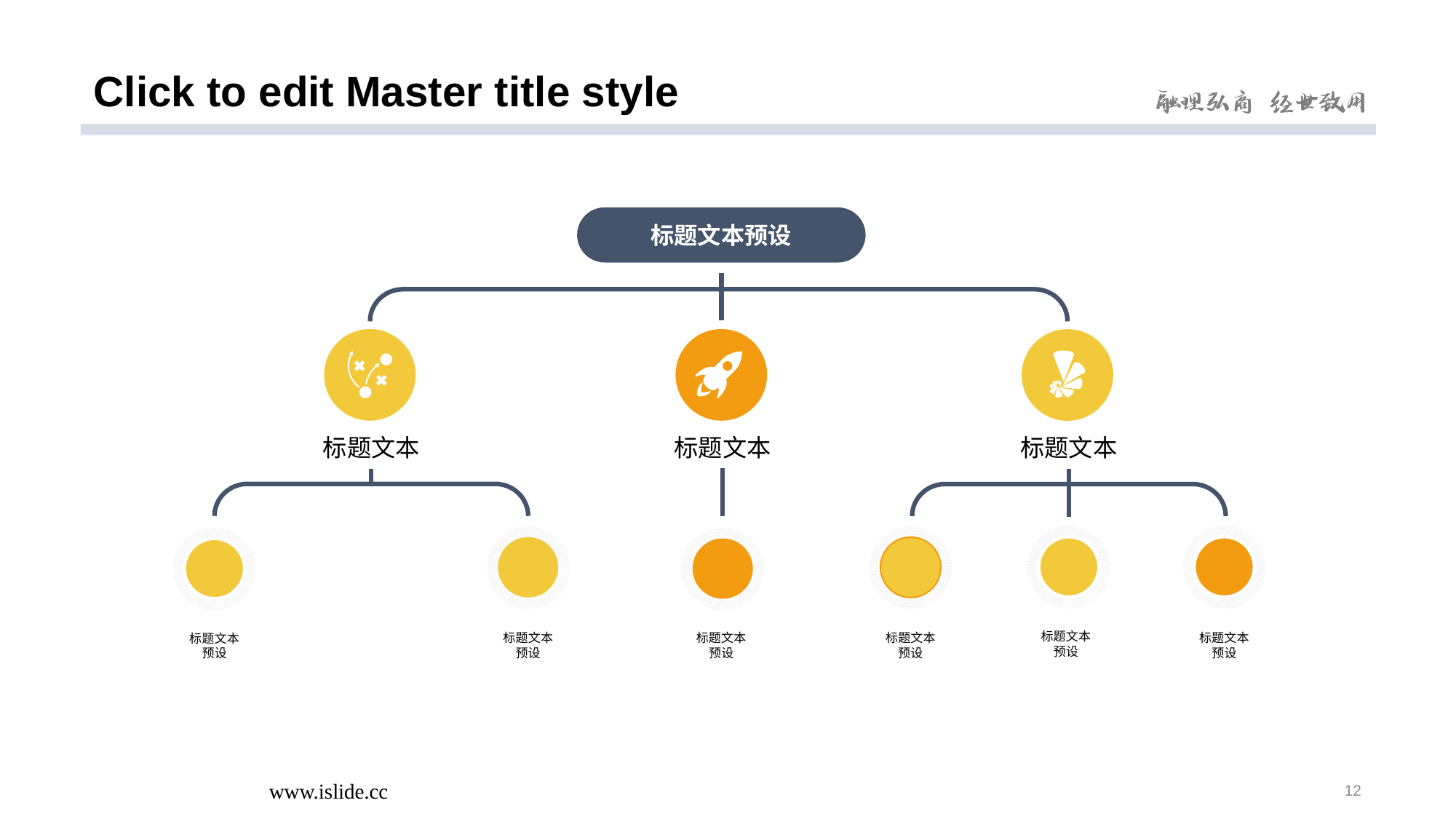

# Click to edit Master title style
标题文本预设

标题文本
标题文本
标题文本

标题文本
预设
标题文本
预设
标题文本
预设
标题文本
预设
标题文本
预设
标题文本
预设
www.islide.cc
12